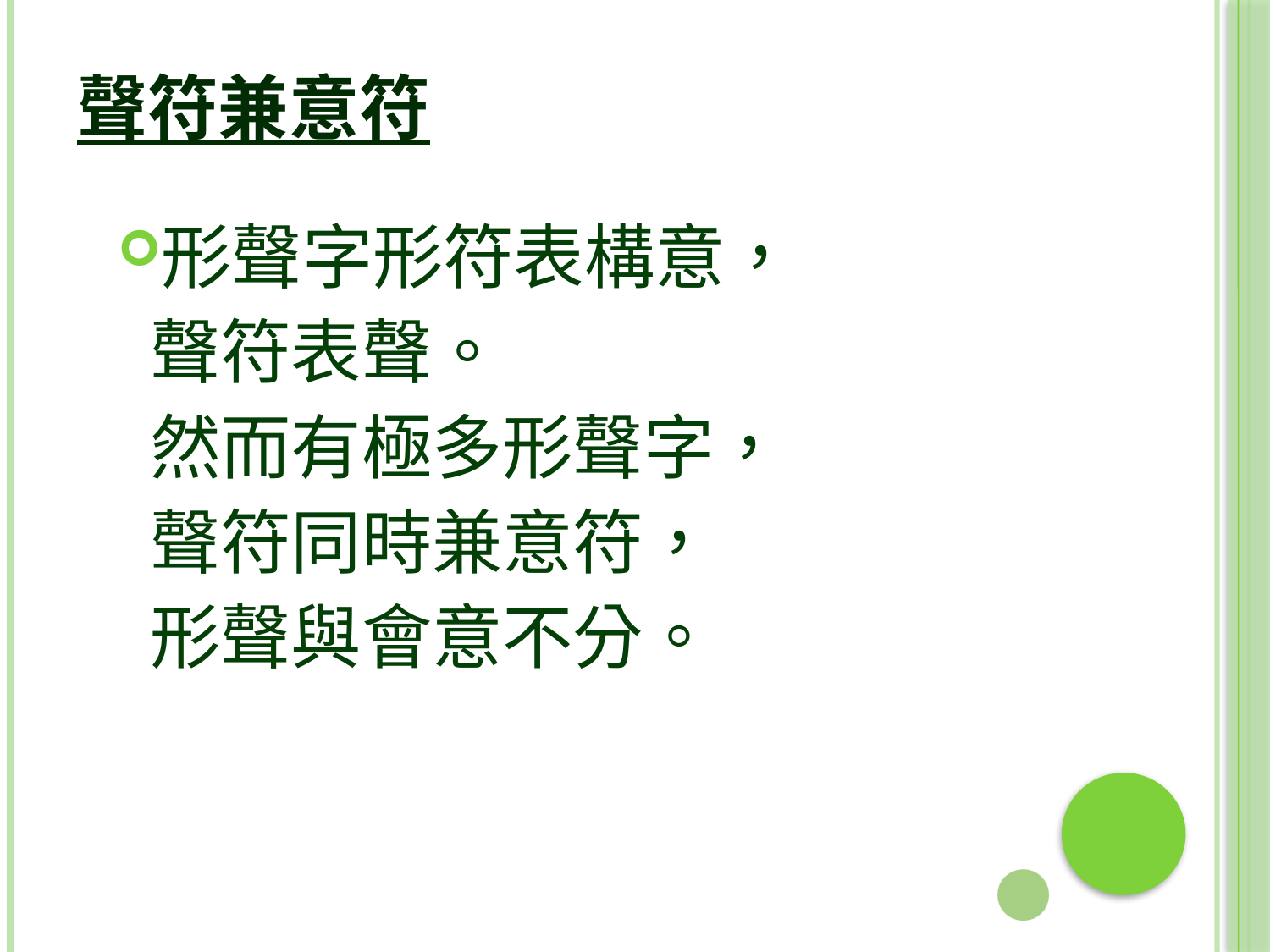

# 聲符兼意符
形聲字形符表構意，
 聲符表聲。
 然而有極多形聲字，
 聲符同時兼意符，
 形聲與會意不分。